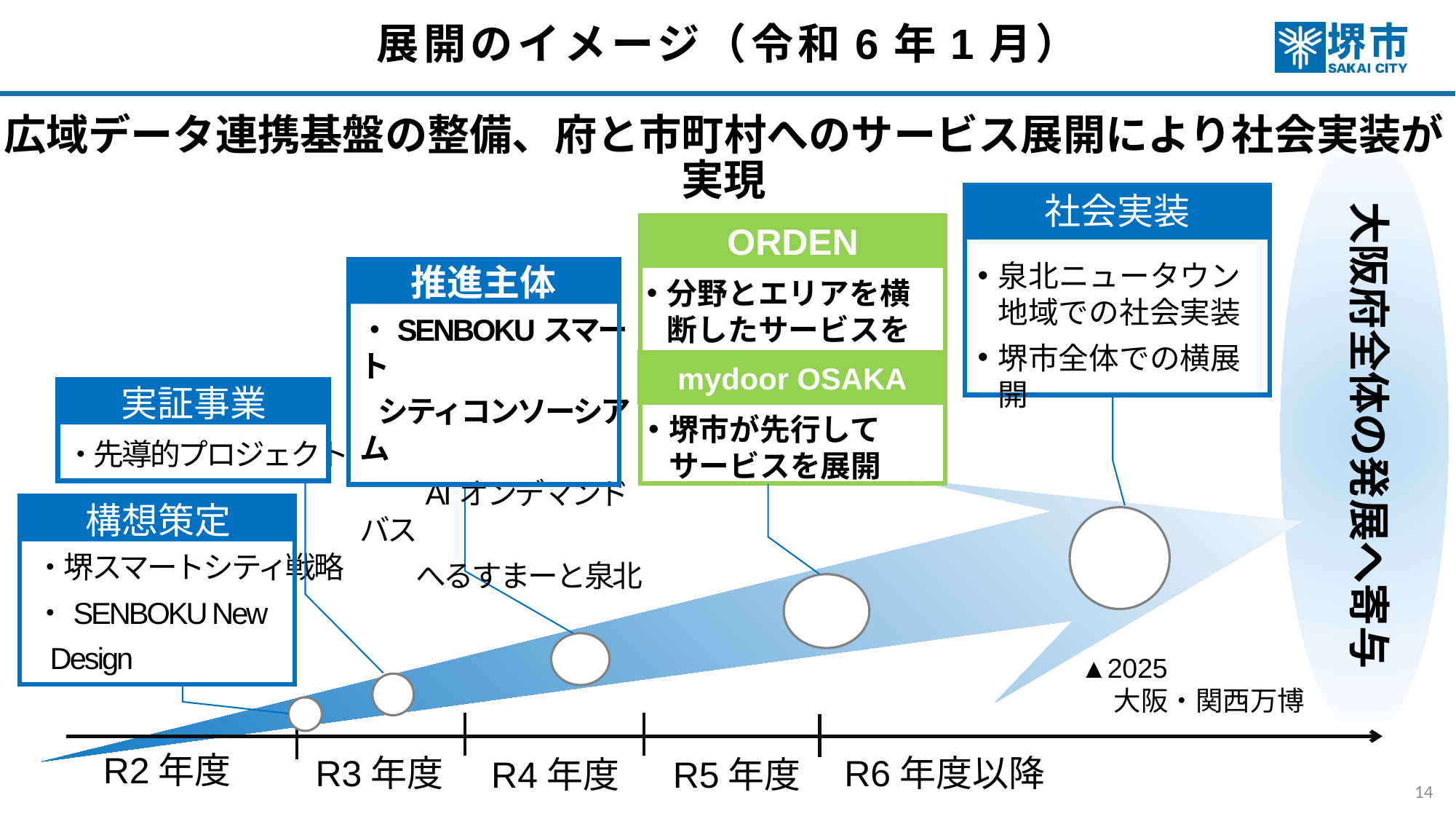

# 展開のイメージ（令和6年1月）
広域データ連携基盤の整備、府と市町村へのサービス展開により社会実装が実現

社会実装
大阪府全体の発展へ寄与
ORDEN

泉北ニュータウン地域での社会実装
堺市全体での横展開

推進主体

分野とエリアを横断したサービスを展開
・SENBOKUスマート
  シティコンソーシアム
　　AIオンデマンドバス
　　へるすまーと泉北
mydoor OSAKA

実証事業

堺市が先行してサービスを展開
・先導的プロジェクト

構想策定

・堺スマートシティ戦略
・SENBOKU New
  Design

▲2025
　 大阪・関西万博

R2年度
R3年度
R6年度以降
R4年度
R5年度
14